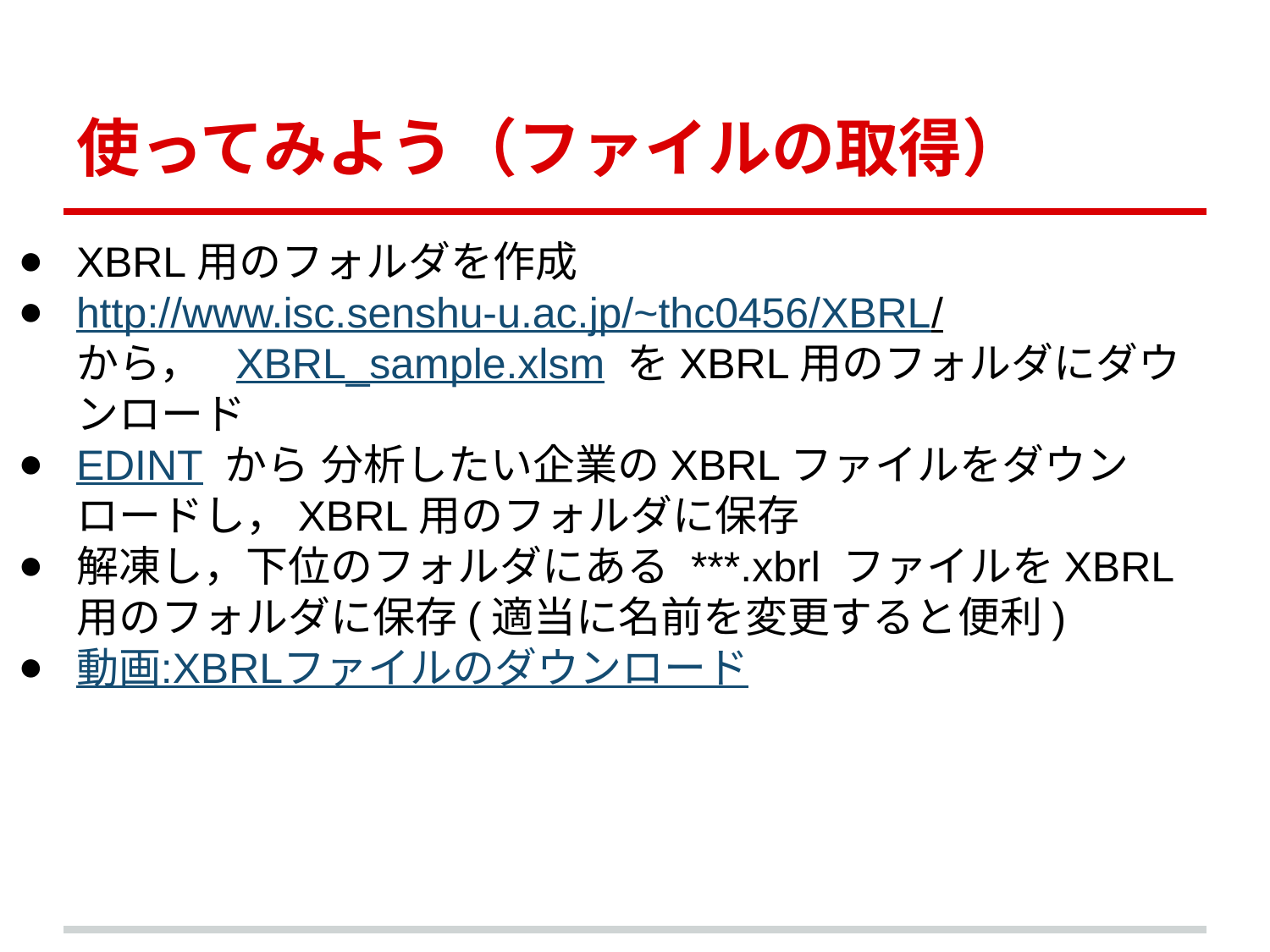

# 使ってみよう（ファイルの取得）
XBRL用のフォルダを作成
http://www.isc.senshu-u.ac.jp/~thc0456/XBRL/
から，  XBRL_sample.xlsm をXBRL用のフォルダにダウンロード
EDINT から 分析したい企業のXBRLファイルをダウンロードし，XBRL用のフォルダに保存
解凍し，下位のフォルダにある ***.xbrl ファイルをXBRL用のフォルダに保存(適当に名前を変更すると便利)
動画:XBRLファイルのダウンロード